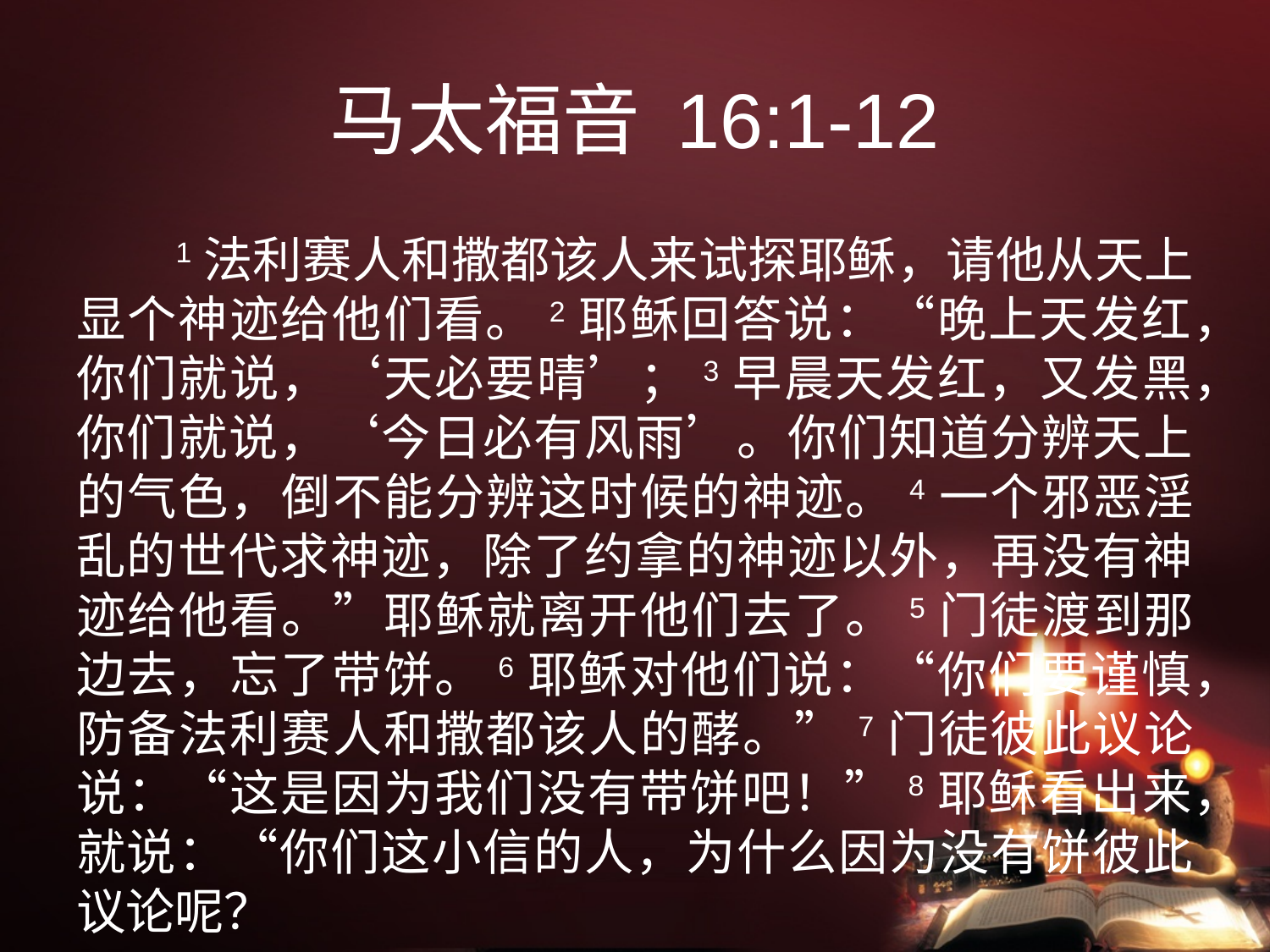

# 马太福音 16:1-12
            1法利赛人和撒都该人来试探耶稣，请他从天上显个神迹给他们看。2耶稣回答说：“晚上天发红，你们就说，‘天必要晴’；3早晨天发红，又发黑，你们就说，‘今日必有风雨’。你们知道分辨天上的气色，倒不能分辨这时候的神迹。4一个邪恶淫乱的世代求神迹，除了约拿的神迹以外，再没有神迹给他看。”耶稣就离开他们去了。5门徒渡到那边去，忘了带饼。6耶稣对他们说：“你们要谨慎，防备法利赛人和撒都该人的酵。”7门徒彼此议论说：“这是因为我们没有带饼吧！”8耶稣看出来，就说：“你们这小信的人，为什么因为没有饼彼此议论呢？